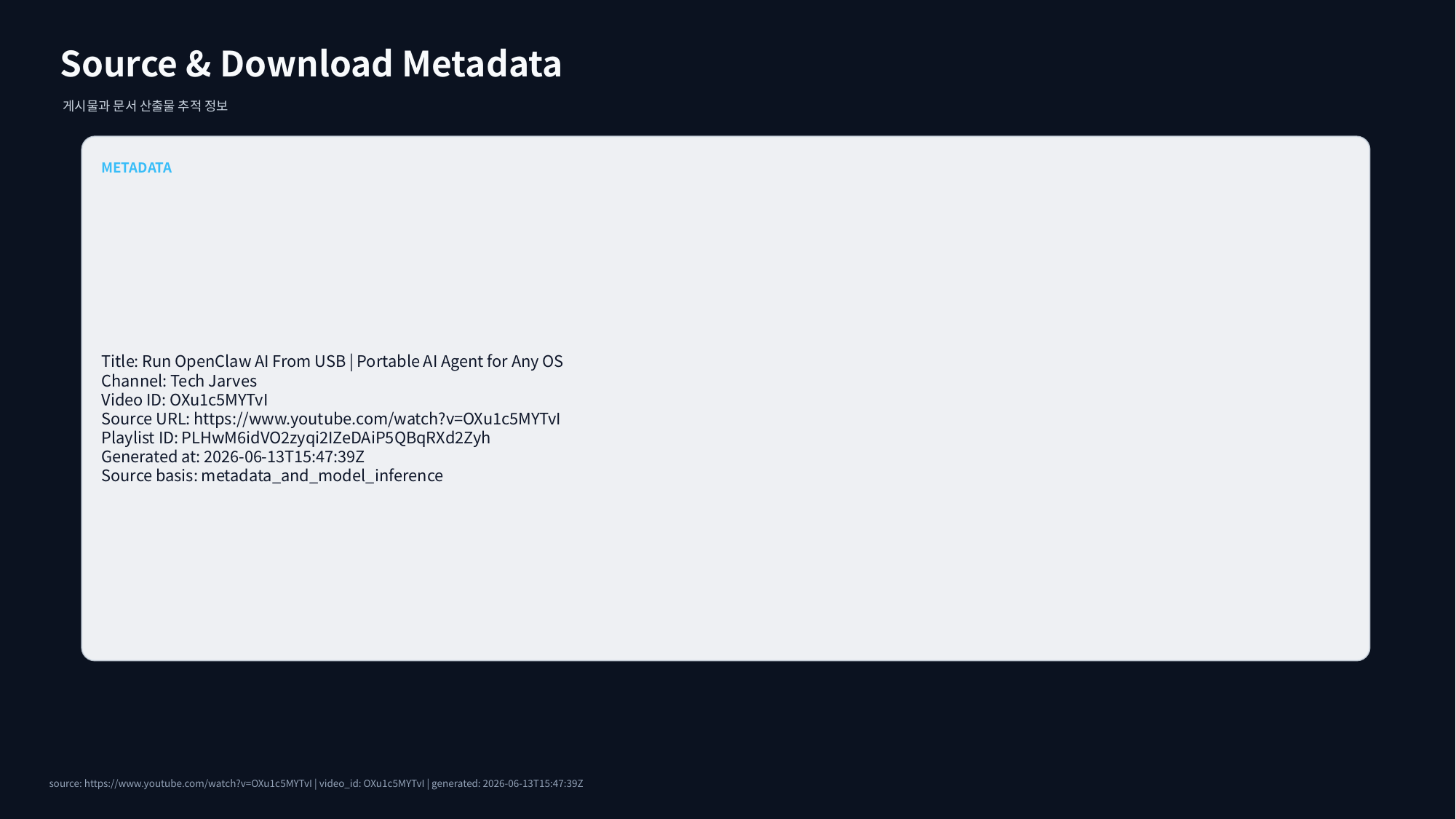

Source & Download Metadata
게시물과 문서 산출물 추적 정보

METADATA
Title: Run OpenClaw AI From USB | Portable AI Agent for Any OS
Channel: Tech Jarves
Video ID: OXu1c5MYTvI
Source URL: https://www.youtube.com/watch?v=OXu1c5MYTvI
Playlist ID: PLHwM6idVO2zyqi2IZeDAiP5QBqRXd2Zyh
Generated at: 2026-06-13T15:47:39Z
Source basis: metadata_and_model_inference
source: https://www.youtube.com/watch?v=OXu1c5MYTvI | video_id: OXu1c5MYTvI | generated: 2026-06-13T15:47:39Z